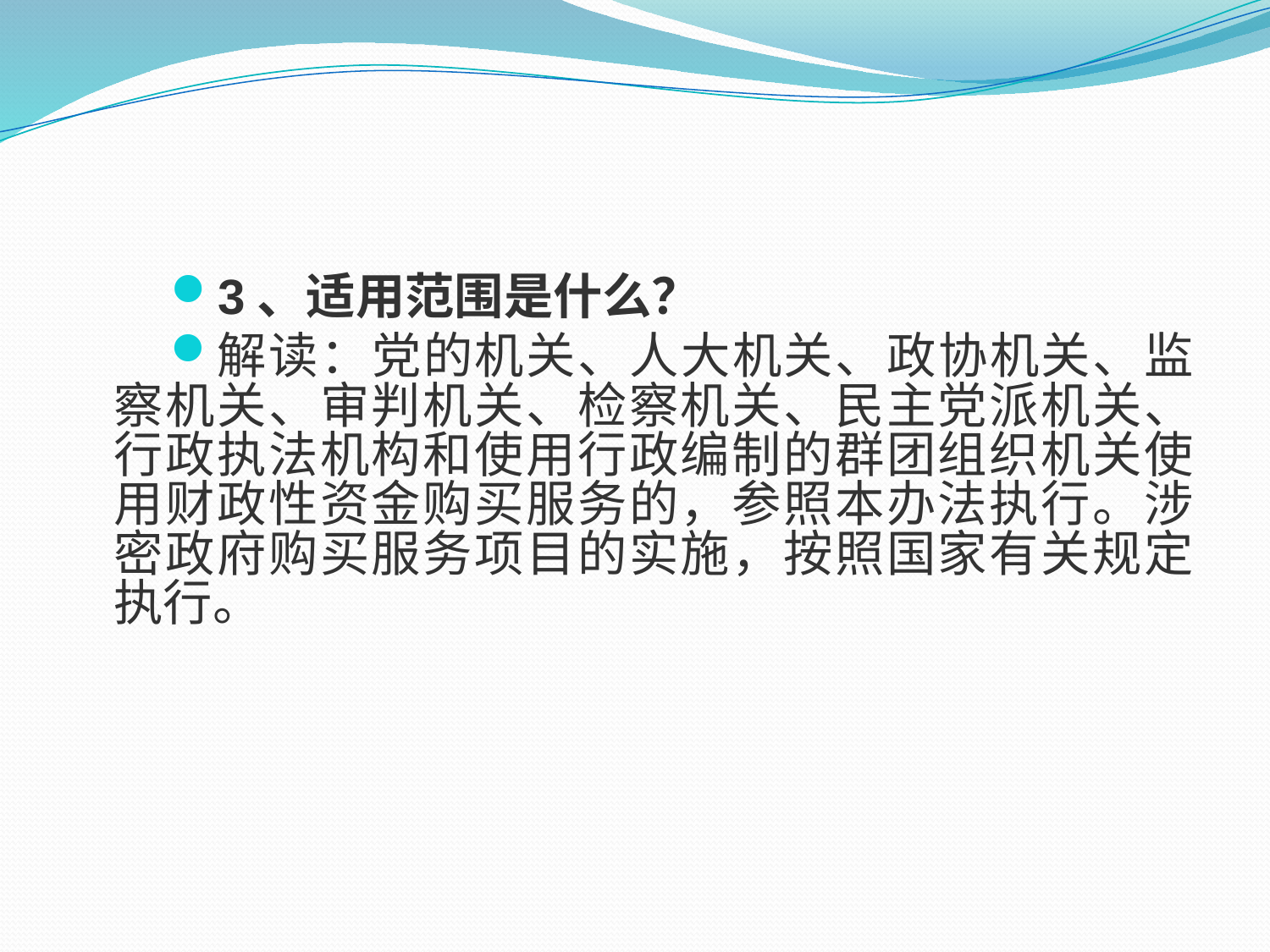

#
3、适用范围是什么？
解读：党的机关、人大机关、政协机关、监察机关、审判机关、检察机关、民主党派机关、行政执法机构和使用行政编制的群团组织机关使用财政性资金购买服务的，参照本办法执行。涉密政府购买服务项目的实施，按照国家有关规定执行。